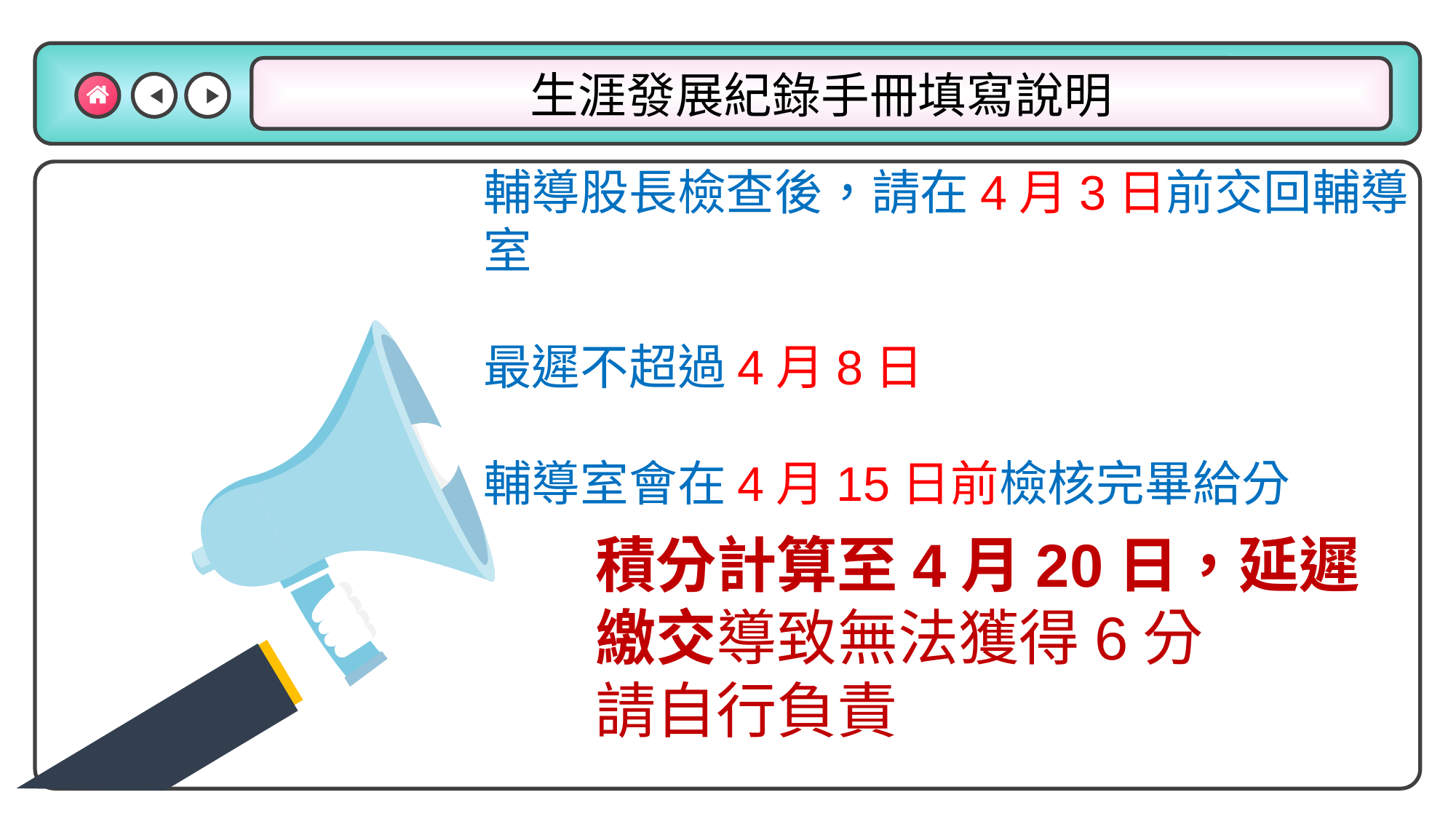

◀
▶

生涯發展紀錄手冊填寫說明

輔導股長檢查後，請在4月3日前交回輔導室

最遲不超過4月8日

輔導室會在4月15日前檢核完畢給分

積分計算至4月20日，延遲繳交導致無法獲得6分
請自行負責